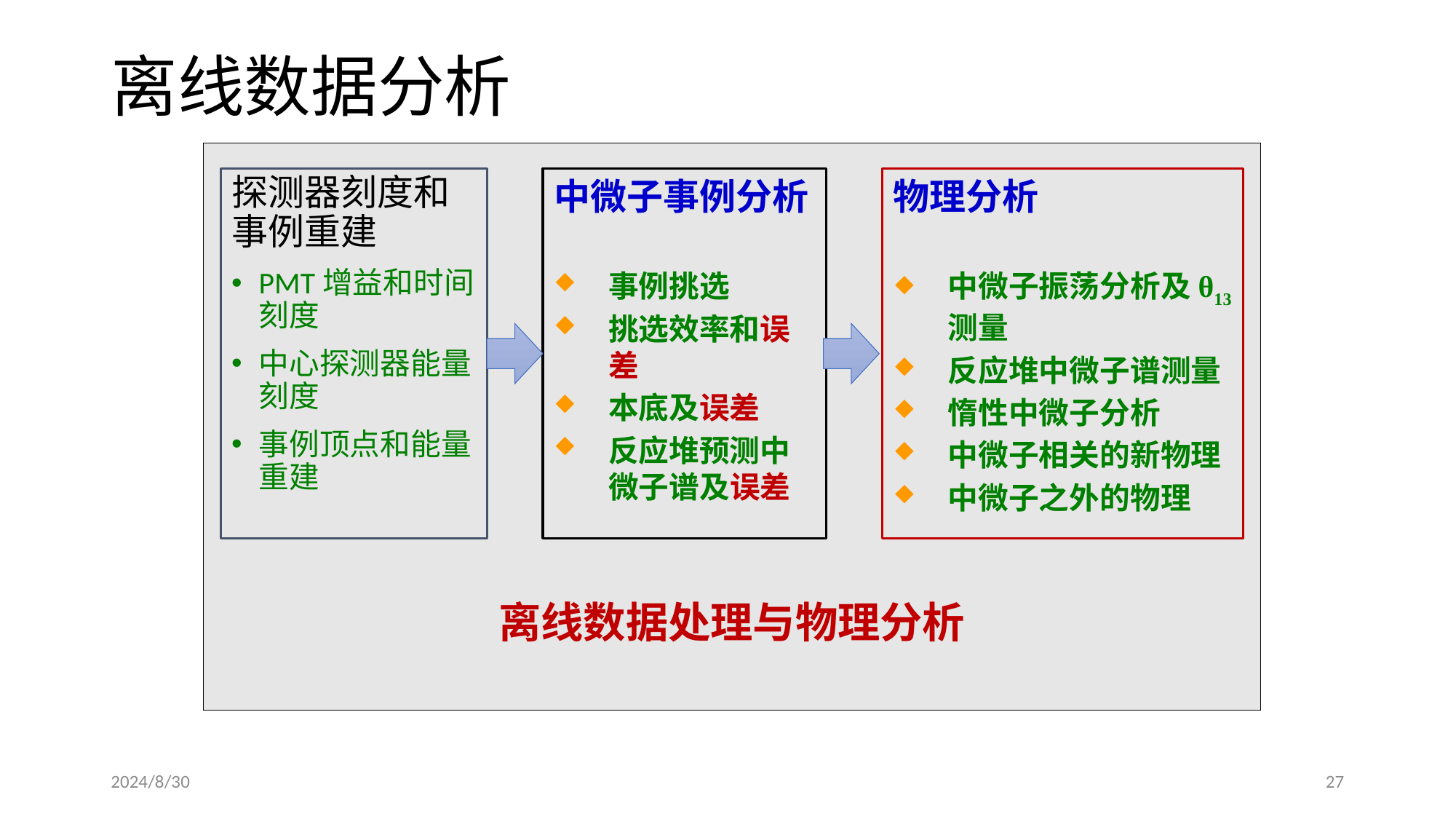

# 离线数据分析

探测器刻度和事例重建
PMT增益和时间刻度
中心探测器能量刻度
事例顶点和能量重建
中微子事例分析
事例挑选
挑选效率和误差
本底及误差
反应堆预测中微子谱及误差
物理分析
中微子振荡分析及θ13测量
反应堆中微子谱测量
惰性中微子分析
中微子相关的新物理
中微子之外的物理

离线数据处理与物理分析
2024/8/30
27